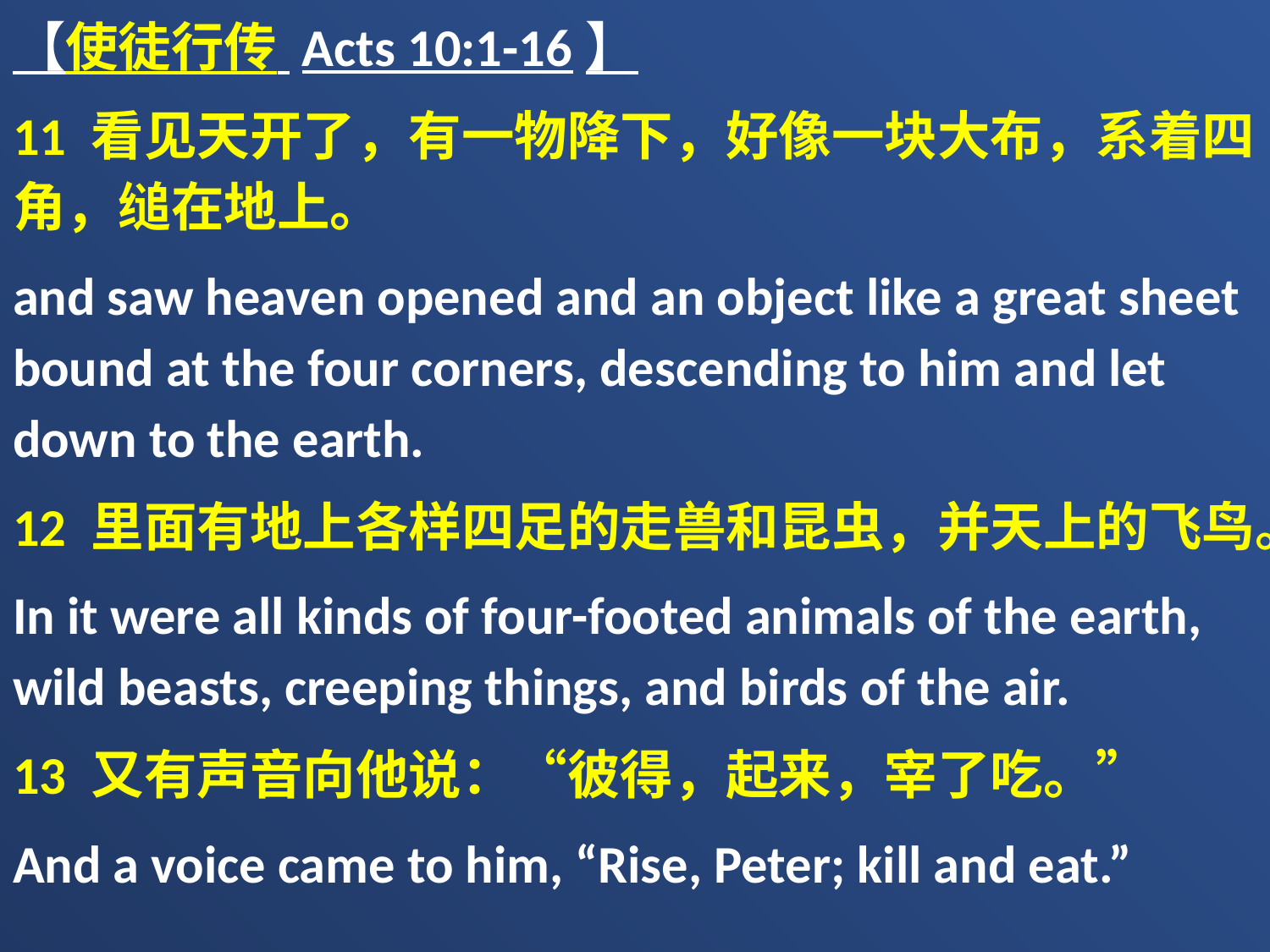

【使徒行传 Acts 10:1-16】
11 看见天开了，有一物降下，好像一块大布，系着四角，缒在地上。
and saw heaven opened and an object like a great sheet bound at the four corners, descending to him and let down to the earth.
12 里面有地上各样四足的走兽和昆虫，并天上的飞鸟。
In it were all kinds of four-footed animals of the earth, wild beasts, creeping things, and birds of the air.
13 又有声音向他说：“彼得，起来，宰了吃。”
And a voice came to him, “Rise, Peter; kill and eat.”